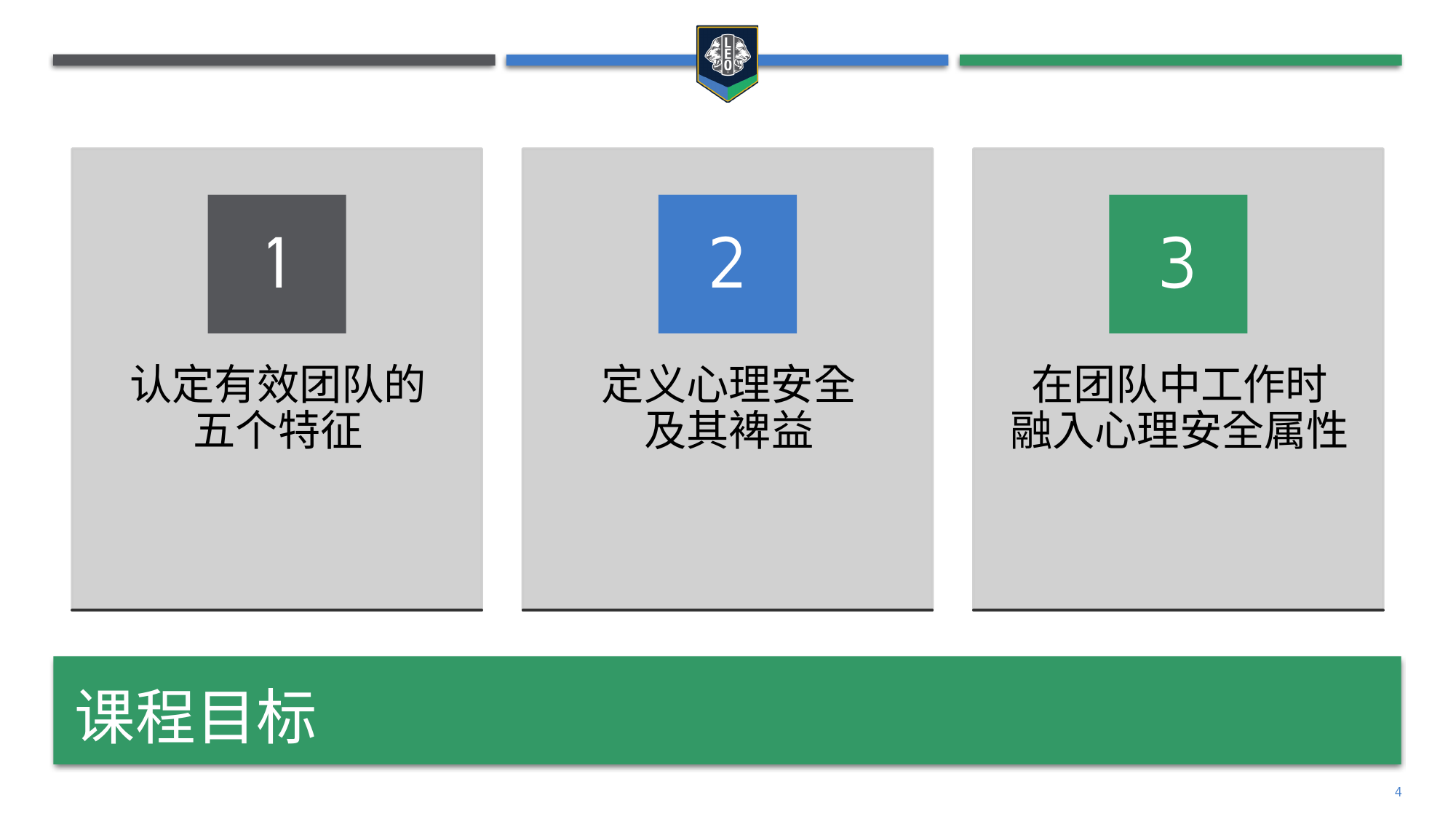

认定有效团队的
五个特征
1
定义心理安全
及其裨益
2
在团队中工作时
融入心理安全属性
3
# 课程目标
4